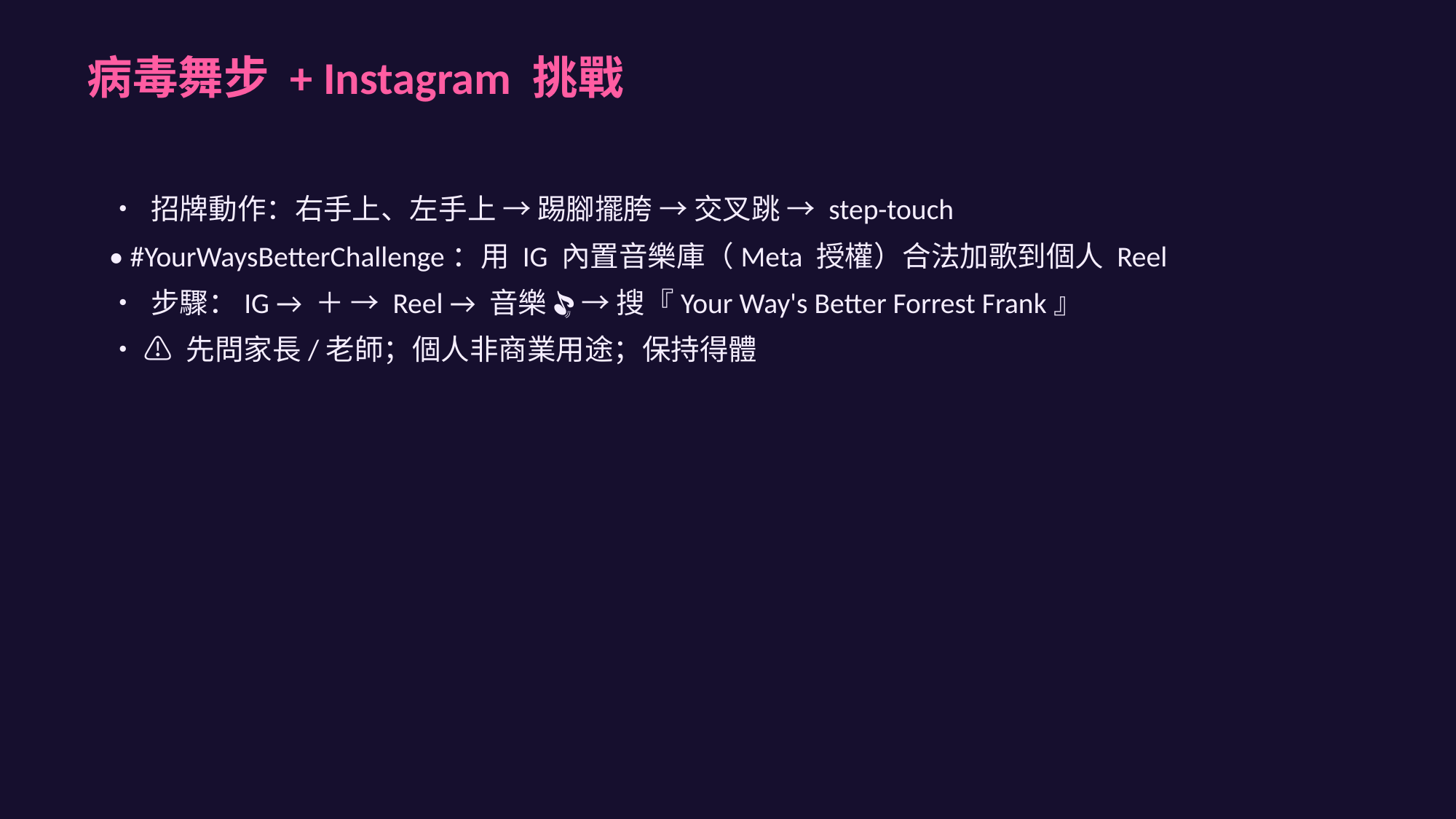

病毒舞步 + Instagram 挑戰
• 招牌動作：右手上、左手上 → 踢腳擺胯 → 交叉跳 → step-touch
• #YourWaysBetterChallenge：用 IG 內置音樂庫（Meta 授權）合法加歌到個人 Reel
• 步驟：IG → ＋ → Reel → 音樂 🎵 → 搜『Your Way's Better Forrest Frank』
• ⚠️ 先問家長/老師；個人非商業用途；保持得體